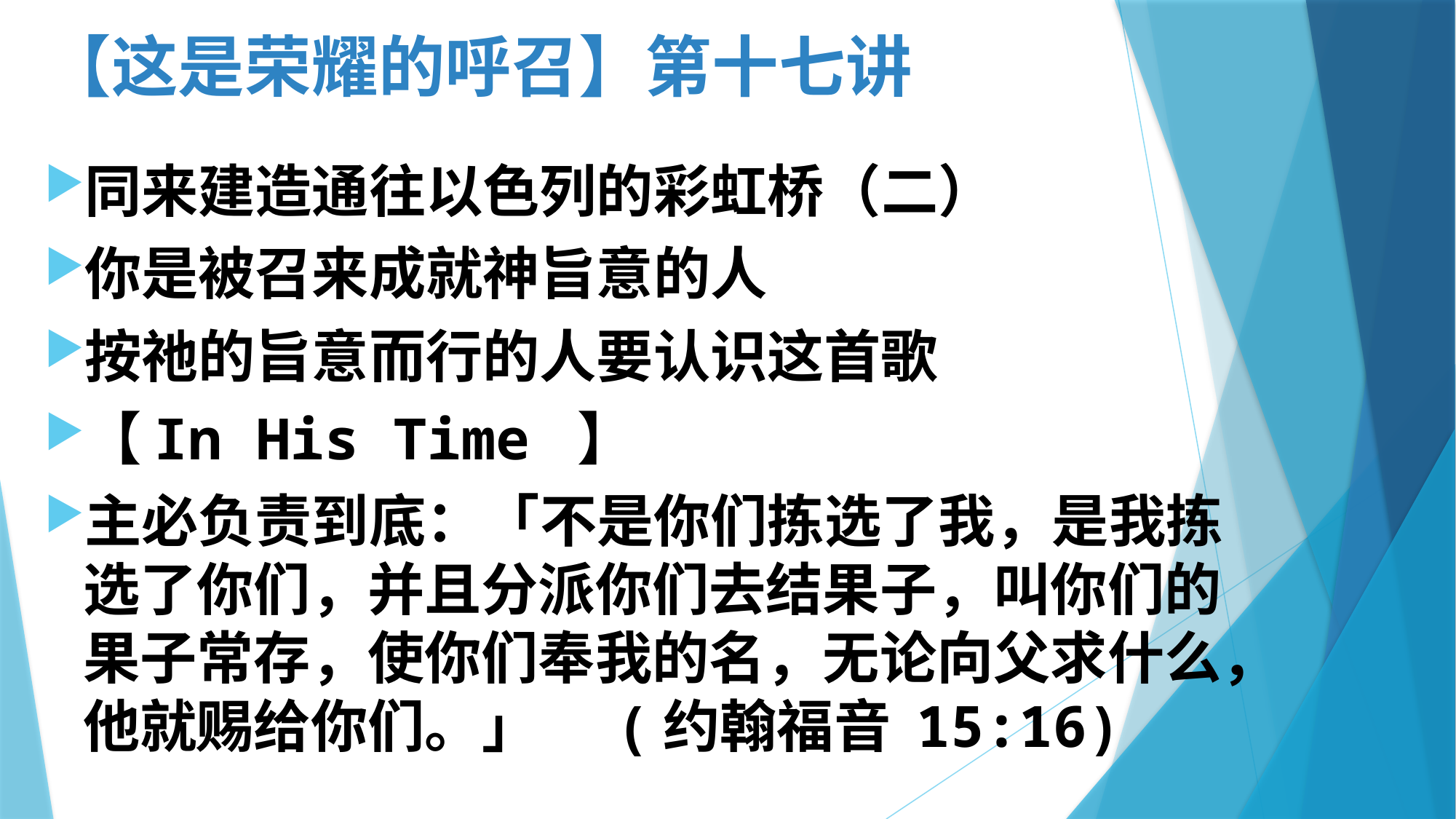

# 【这是荣耀的呼召】第十七讲
同来建造通往以色列的彩虹桥（二）
你是被召来成就神旨意的人
按祂的旨意而行的人要认识这首歌
【In His Time 】
主必负责到底：「不是你们拣选了我，是我拣选了你们，并且分派你们去结果子，叫你们的果子常存，使你们奉我的名，无论向父求什么，他就赐给你们。」     (约翰福音 15:16)